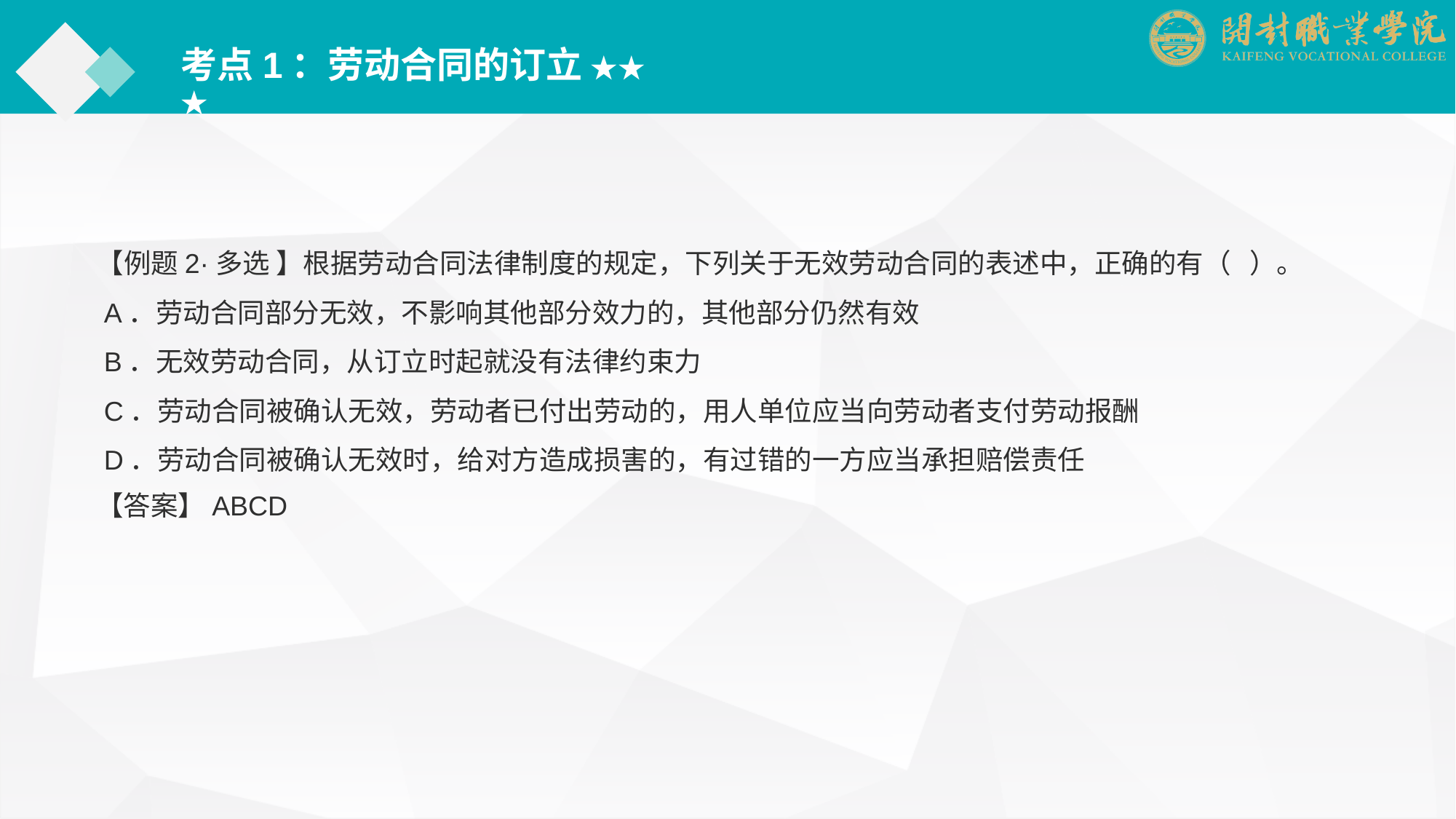

考点1：劳动合同的订立 ★★★
【例题2·多选 】根据劳动合同法律制度的规定，下列关于无效劳动合同的表述中，正确的有（   ）。
 A．劳动合同部分无效，不影响其他部分效力的，其他部分仍然有效
 B．无效劳动合同，从订立时起就没有法律约束力
 C．劳动合同被确认无效，劳动者已付出劳动的，用人单位应当向劳动者支付劳动报酬
 D．劳动合同被确认无效时，给对方造成损害的，有过错的一方应当承担赔偿责任
【答案】ABCD